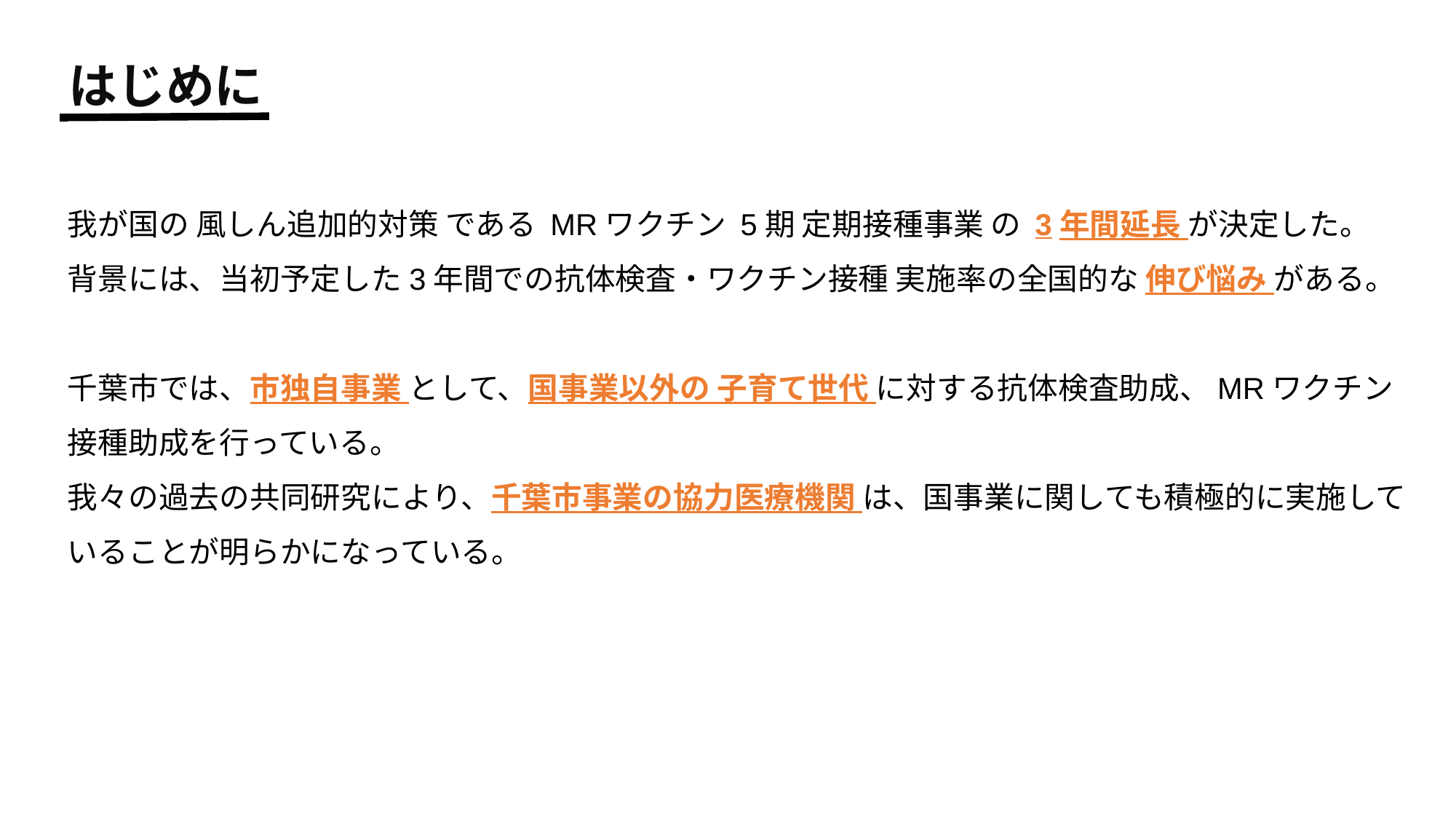

はじめに
我が国の 風しん追加的対策 である MRワクチン 5期 定期接種事業 の 3年間延長 が決定した。
背景には、当初予定した3年間での抗体検査・ワクチン接種 実施率の全国的な 伸び悩み がある。

千葉市では、市独自事業 として、国事業以外の 子育て世代 に対する抗体検査助成、MRワクチン
接種助成を行っている。
我々の過去の共同研究により、千葉市事業の協力医療機関 は、国事業に関しても積極的に実施して
いることが明らかになっている。

市内における 今後の風疹対策 を考える上で、国事業、千葉市事業それぞれの実施状況と対象者の
抗体保有状況の現状を分析し、今後3年間を見据えた新たな対策を検討する。